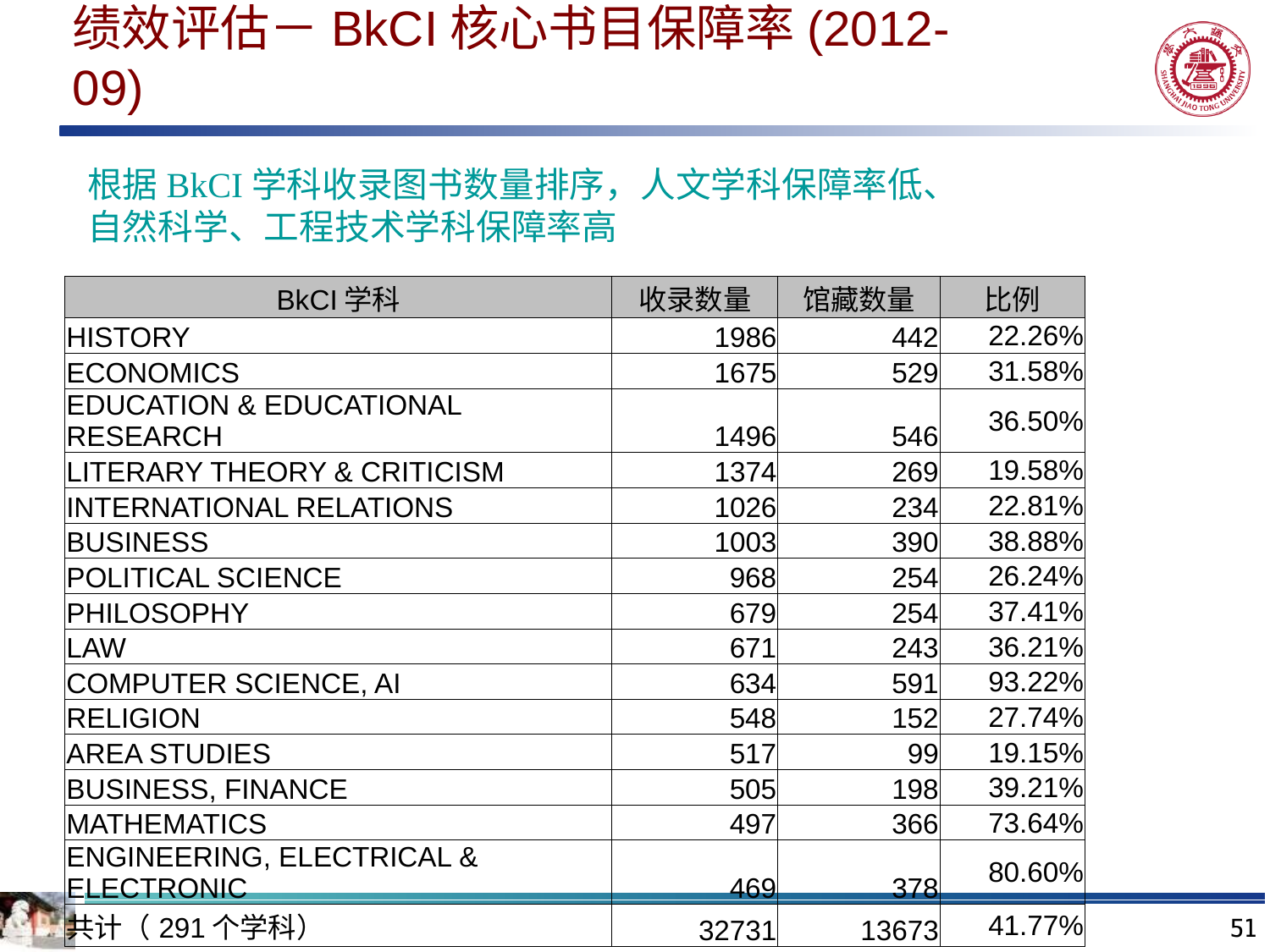

# 绩效评估－BkCI核心书目保障率(2012-09)
根据BkCI学科收录图书数量排序，人文学科保障率低、自然科学、工程技术学科保障率高
| BkCI学科 | 收录数量 | 馆藏数量 | 比例 |
| --- | --- | --- | --- |
| HISTORY | 1986 | 442 | 22.26% |
| ECONOMICS | 1675 | 529 | 31.58% |
| EDUCATION & EDUCATIONAL RESEARCH | 1496 | 546 | 36.50% |
| LITERARY THEORY & CRITICISM | 1374 | 269 | 19.58% |
| INTERNATIONAL RELATIONS | 1026 | 234 | 22.81% |
| BUSINESS | 1003 | 390 | 38.88% |
| POLITICAL SCIENCE | 968 | 254 | 26.24% |
| PHILOSOPHY | 679 | 254 | 37.41% |
| LAW | 671 | 243 | 36.21% |
| COMPUTER SCIENCE, AI | 634 | 591 | 93.22% |
| RELIGION | 548 | 152 | 27.74% |
| AREA STUDIES | 517 | 99 | 19.15% |
| BUSINESS, FINANCE | 505 | 198 | 39.21% |
| MATHEMATICS | 497 | 366 | 73.64% |
| ENGINEERING, ELECTRICAL & ELECTRONIC | 469 | 378 | 80.60% |
| 共计（291个学科） | 32731 | 13673 | 41.77% |
51